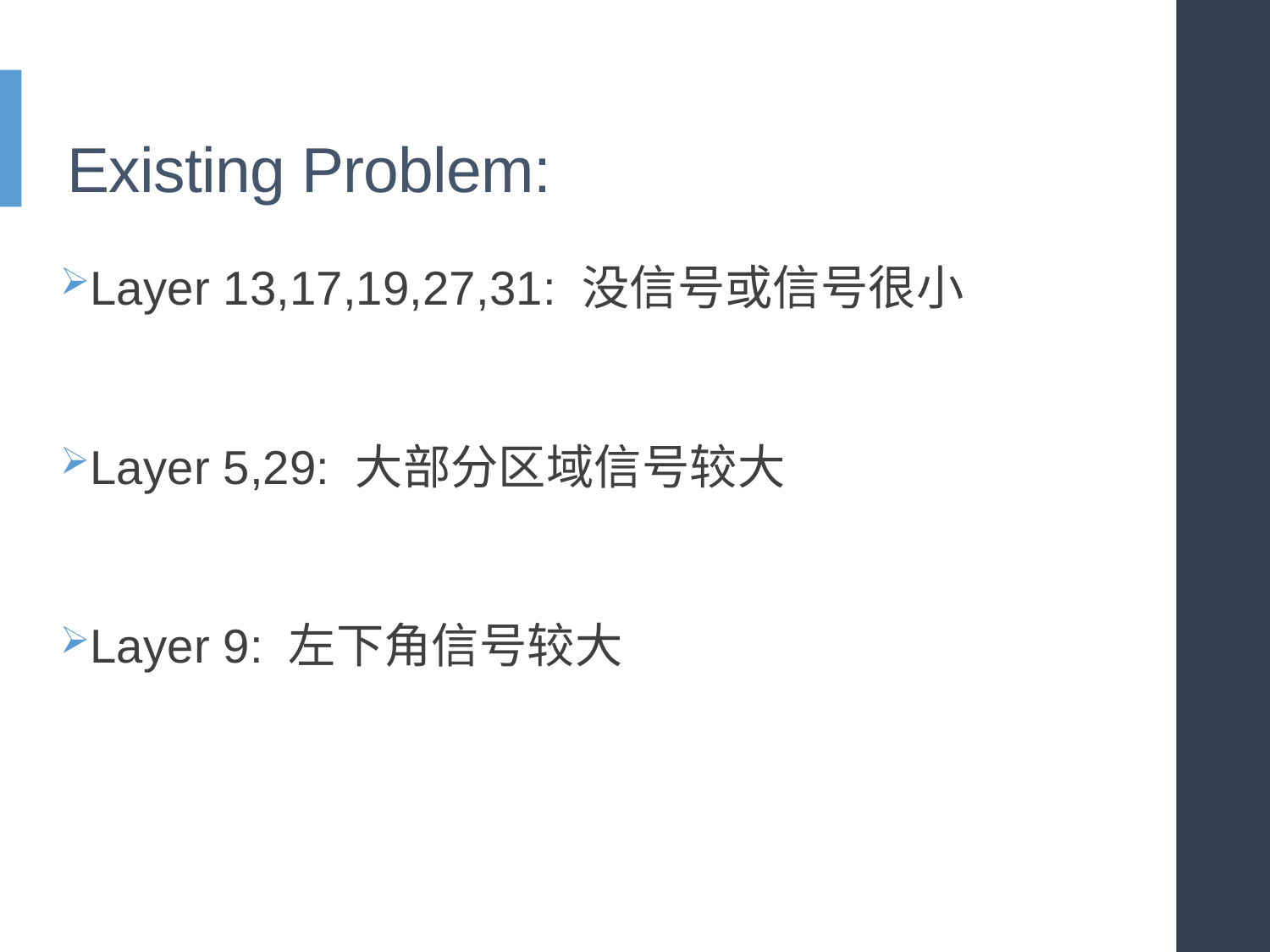

# Existing Problem:
Layer 13,17,19,27,31: 没信号或信号很小

Layer 5,29: 大部分区域信号较大

Layer 9: 左下角信号较大